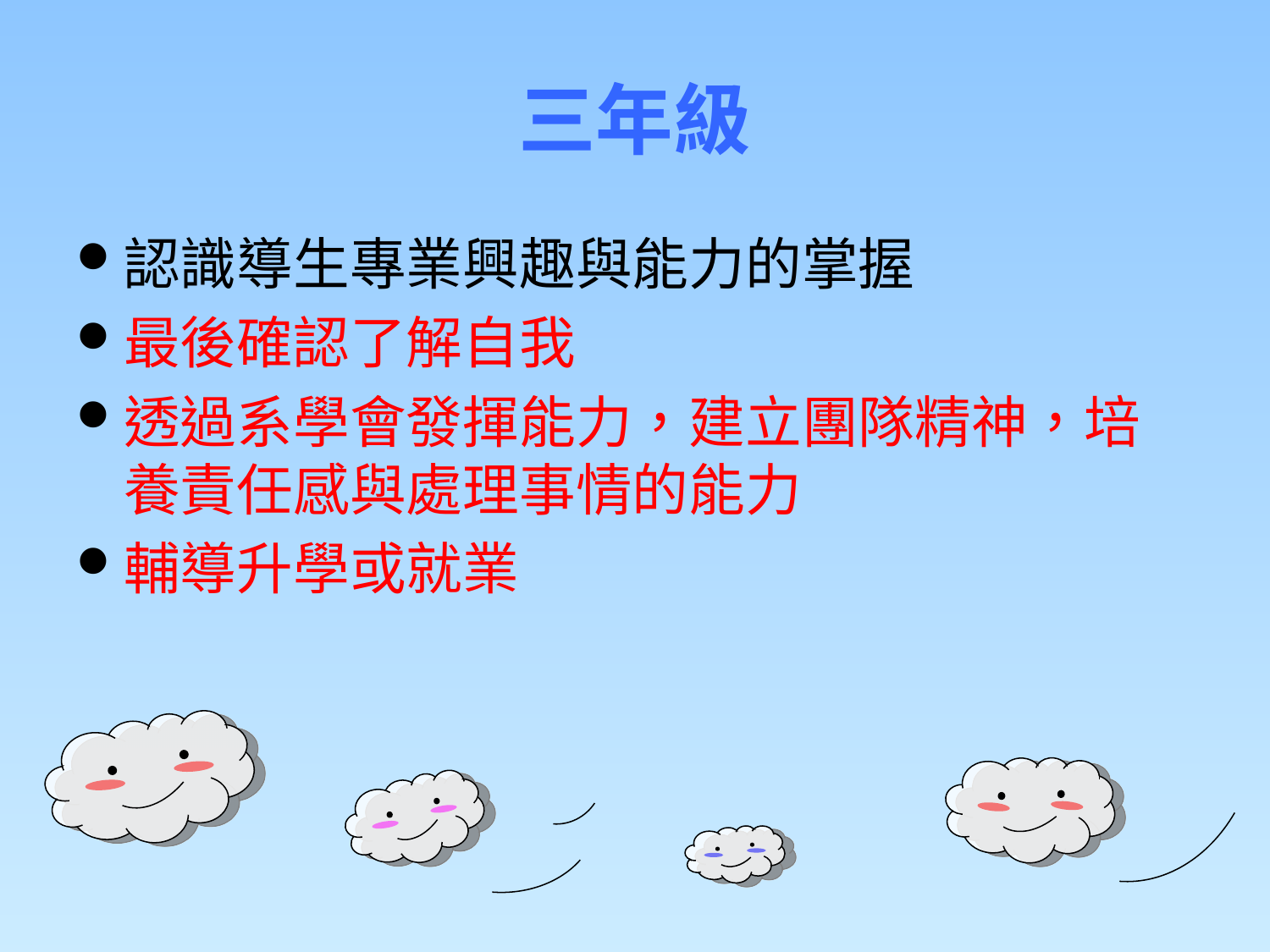

# 三年級
認識導生專業興趣與能力的掌握
最後確認了解自我
透過系學會發揮能力，建立團隊精神，培養責任感與處理事情的能力
輔導升學或就業